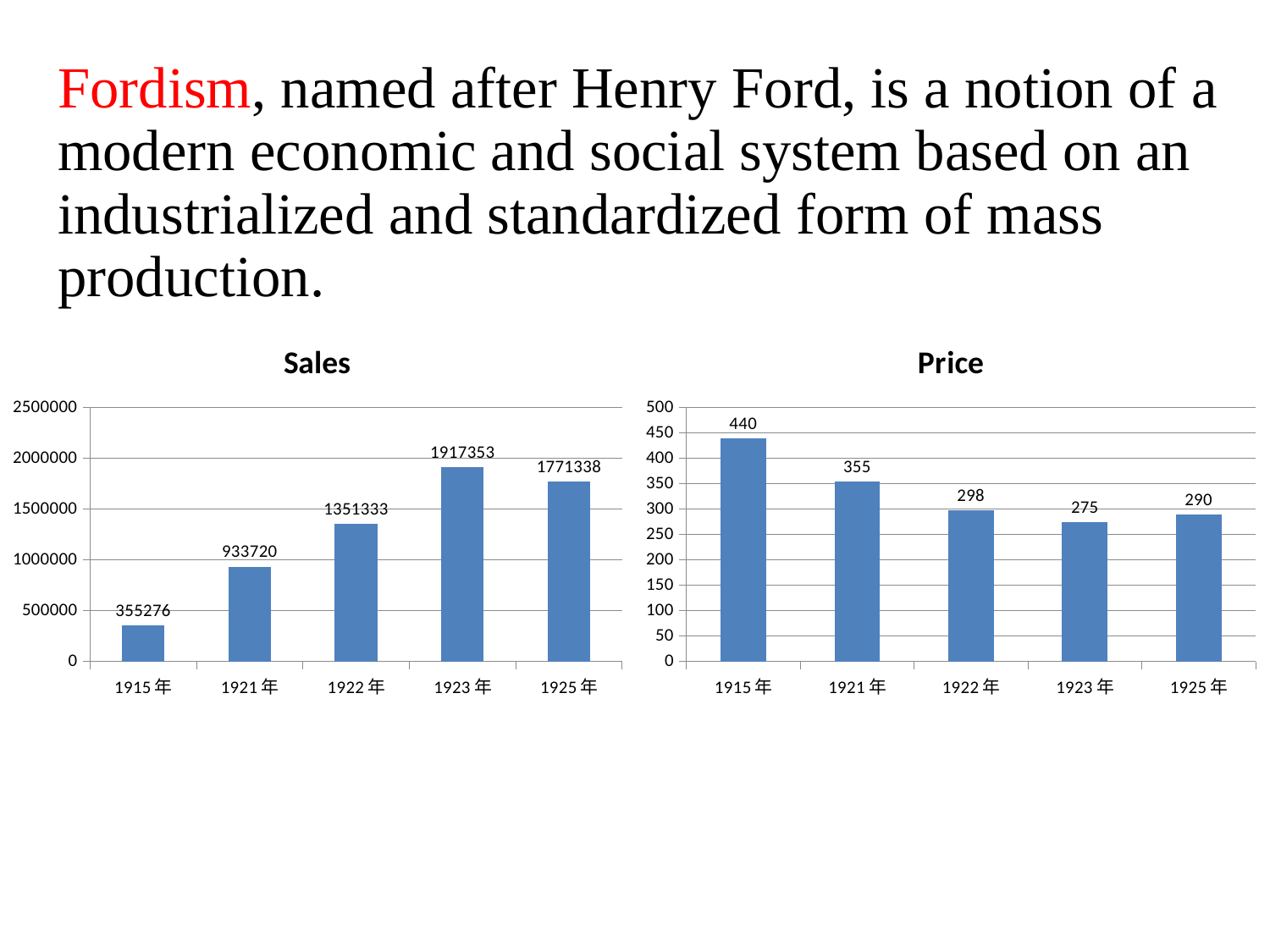

# Fordism, named after Henry Ford, is a notion of a modern economic and social system based on an industrialized and standardized form of mass production.

### Chart: Sales

| Category | 販売数量 |
|---|---|
| 1915年 | 355276.0 |
| 1921年 | 933720.0 |
| 1922年 | 1351333.0 |
| 1923年 | 1917353.0 |
| 1925年 | 1771338.0 |

### Chart: Price

| Category | 価格 |
|---|---|
| 1915年 | 440.0 |
| 1921年 | 355.0 |
| 1922年 | 298.0 |
| 1923年 | 275.0 |
| 1925年 | 290.0 |